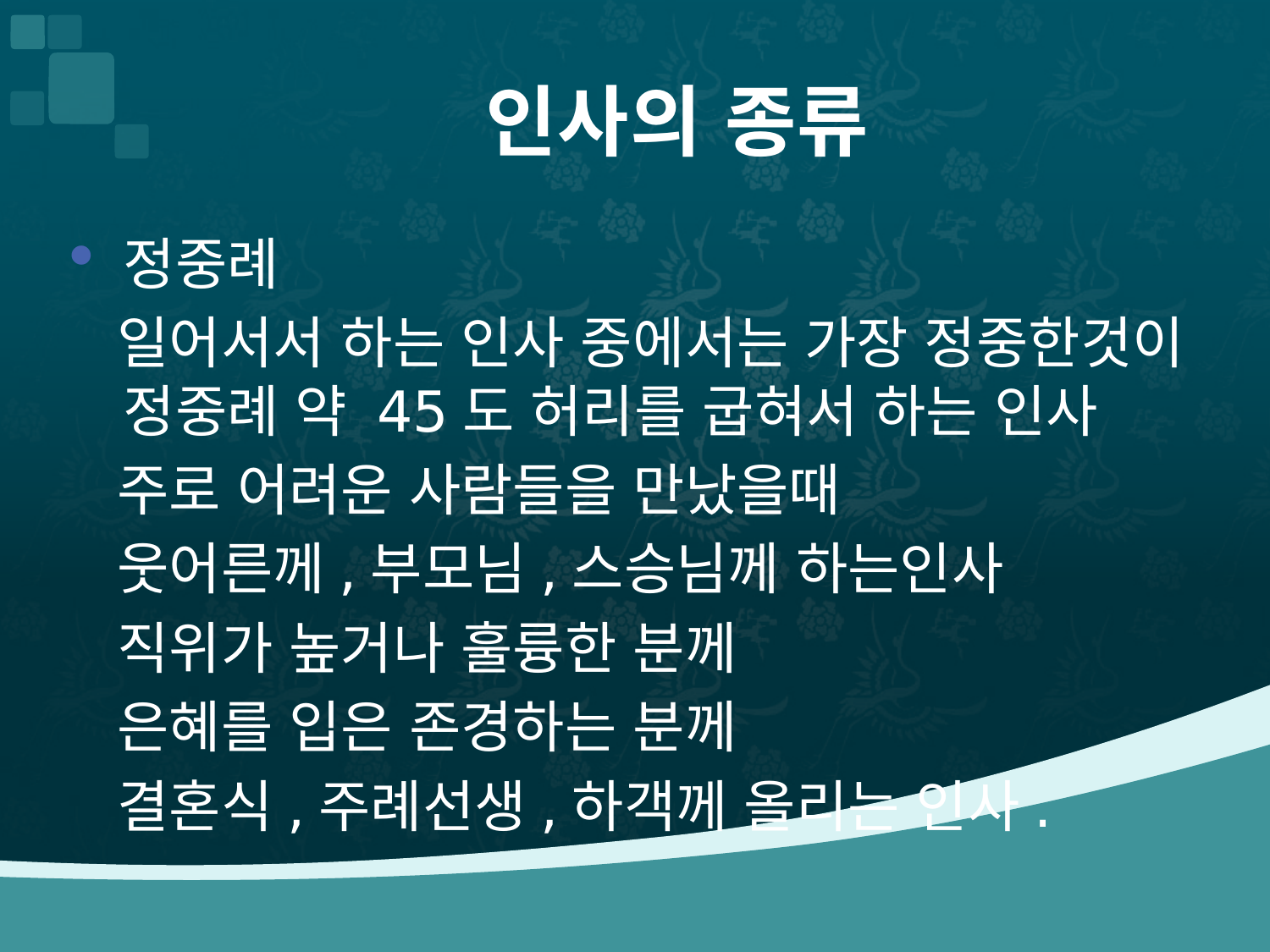

# 인사의 종류
정중례
  일어서서 하는 인사 중에서는 가장 정중한것이 정중례 약 45도 허리를 굽혀서 하는 인사
  주로 어려운 사람들을 만났을때
  웃어른께,부모님,스승님께 하는인사
  직위가 높거나 훌륭한 분께
  은혜를 입은 존경하는 분께
  결혼식,주례선생,하객께 올리는 인사.